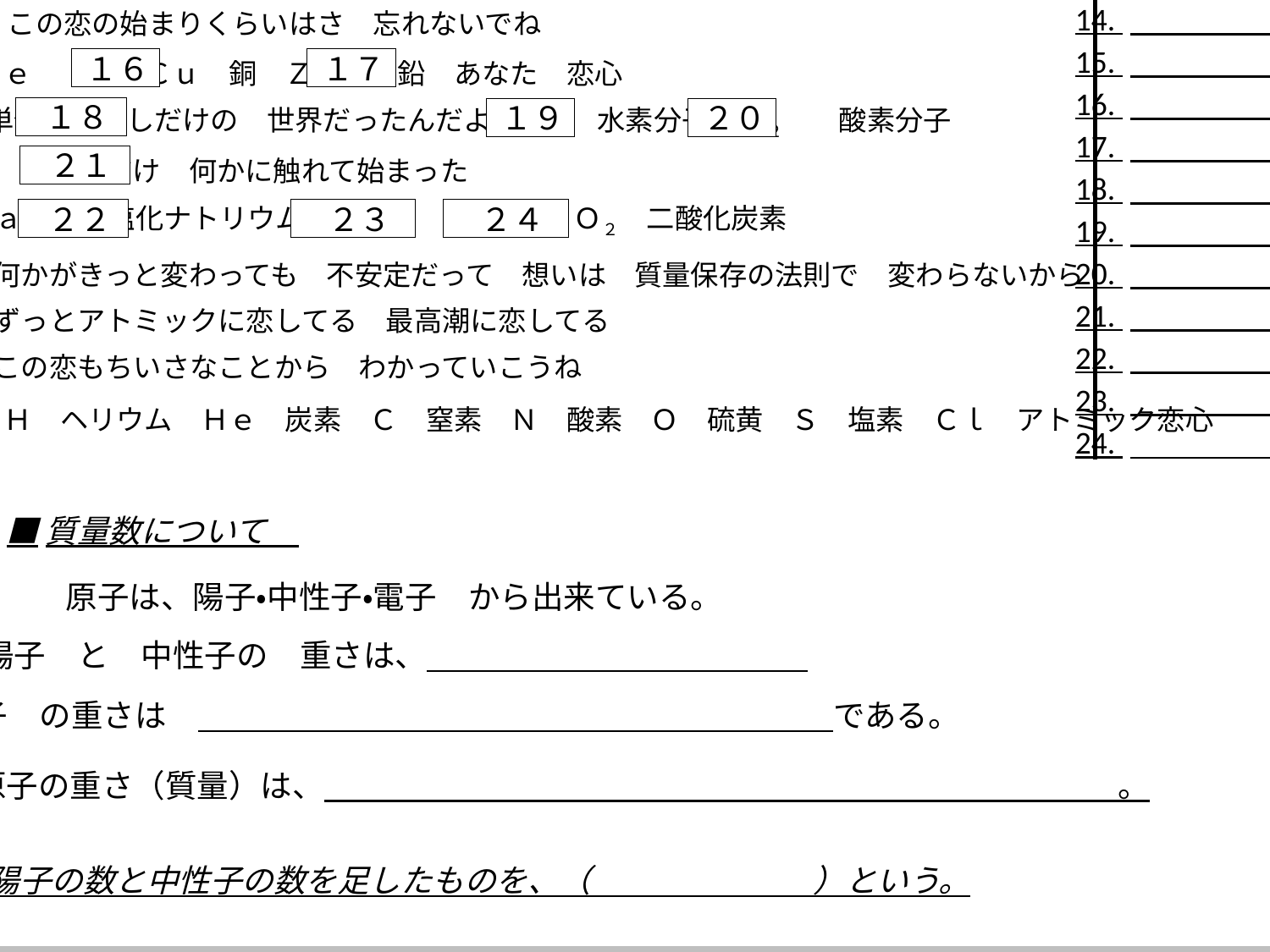

この恋の始まりくらいはさ　忘れないでね
14.
15.
16.
17.
18.
19.
20.
21.
22.
23.
24.

Ｆｅ　　鉄　Ｃｕ　銅　Ｚｎ　亜鉛　あなた　恋心
１６
１７
単体　わたしだけの　世界だったんだよ　Ｈ２　　水素分子　Ｏ２　　酸素分子
 １８
１９
２０
化合物だけ　何かに触れて始まった
 ２１
ＮａＣｌ　塩化ナトリウム　Ｈ２Ｏ　　水　　ＣＯ２　二酸化炭素
 ２２
  ２３
  ２４
何かがきっと変わっても　不安定だって　想いは　質量保存の法則で　変わらないから
ずっとアトミックに恋してる　最高潮に恋してる
この恋もちいさなことから　わかっていこうね
水素　Ｈ　ヘリウム　Ｈｅ　炭素　Ｃ　窒素　Ｎ　酸素　Ｏ　硫黄　Ｓ　塩素　Ｃｌ　アトミック恋心
■質量数について
原子は、陽子・中性子・電子　から出来ている。
陽子　と　中性子の　重さは、
陽子　の重さは　　　　　　　　　　　　　　　　　　　　　である。
⇒　原子の重さ（質量）は、　　　　　　　　　　　　　　　　　　　　　　　　　。
※陽子の数と中性子の数を足したものを、（　　　　　　　）という。